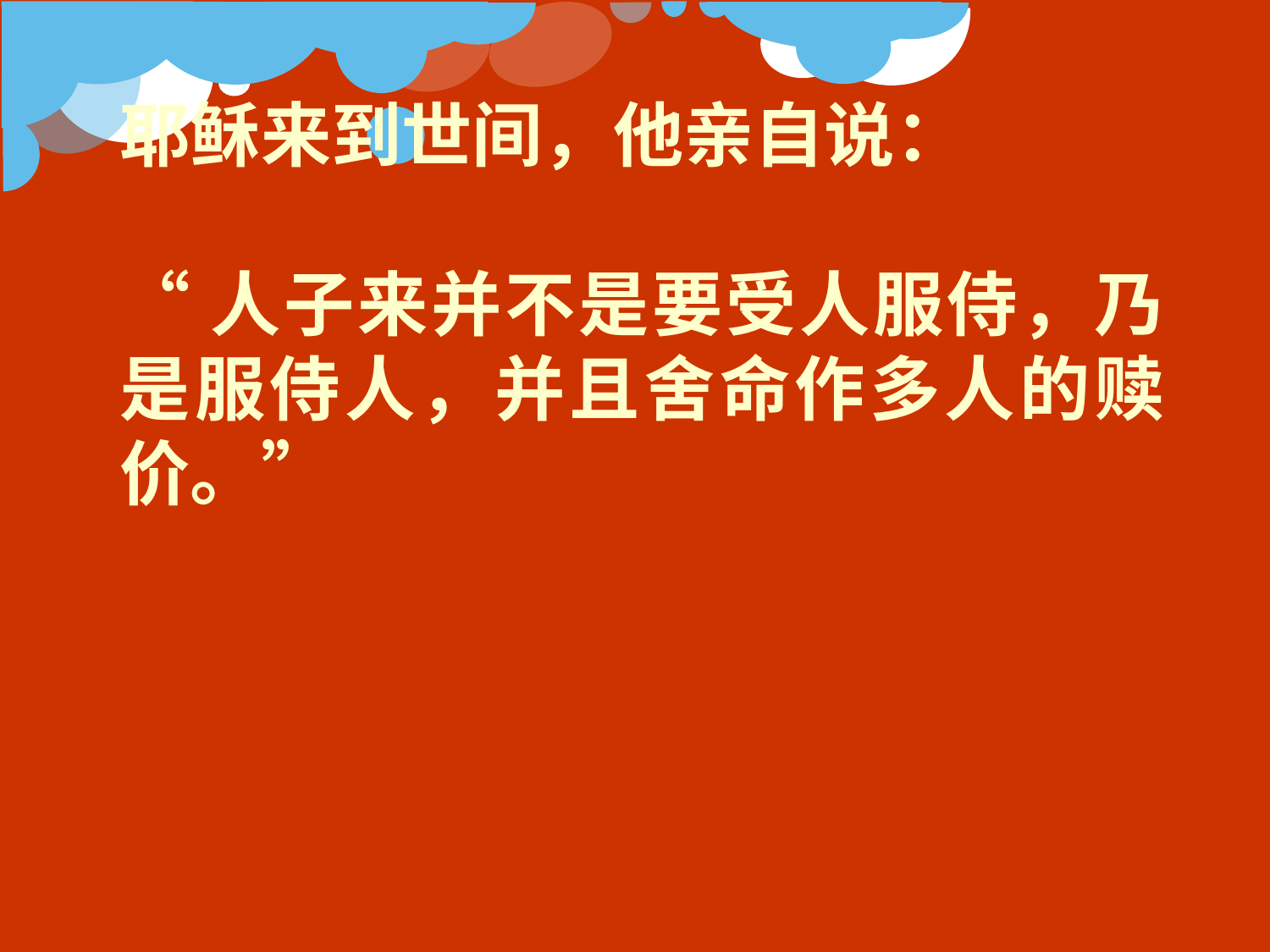

耶稣来到世间，他亲自说：

“人子来并不是要受人服侍，乃是服侍人，并且舍命作多人的赎价。”